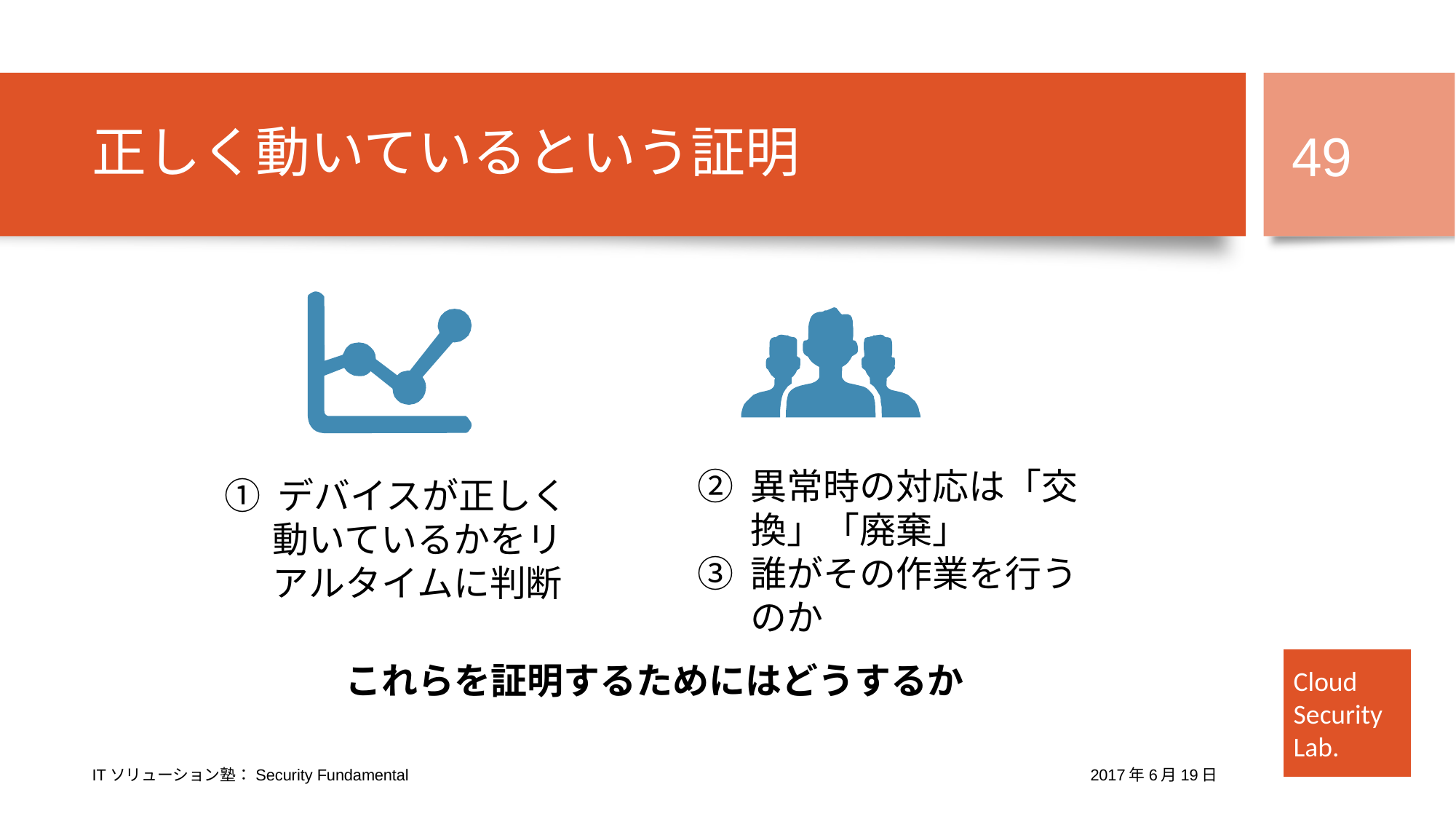

# 正しく動いているという証明
49

② 異常時の対応は「交換」「廃棄」
③ 誰がその作業を行うのか
① デバイスが正しく動いているかをリアルタイムに判断
これらを証明するためにはどうするか
2017年6月19日
ITソリューション塾：Security Fundamental